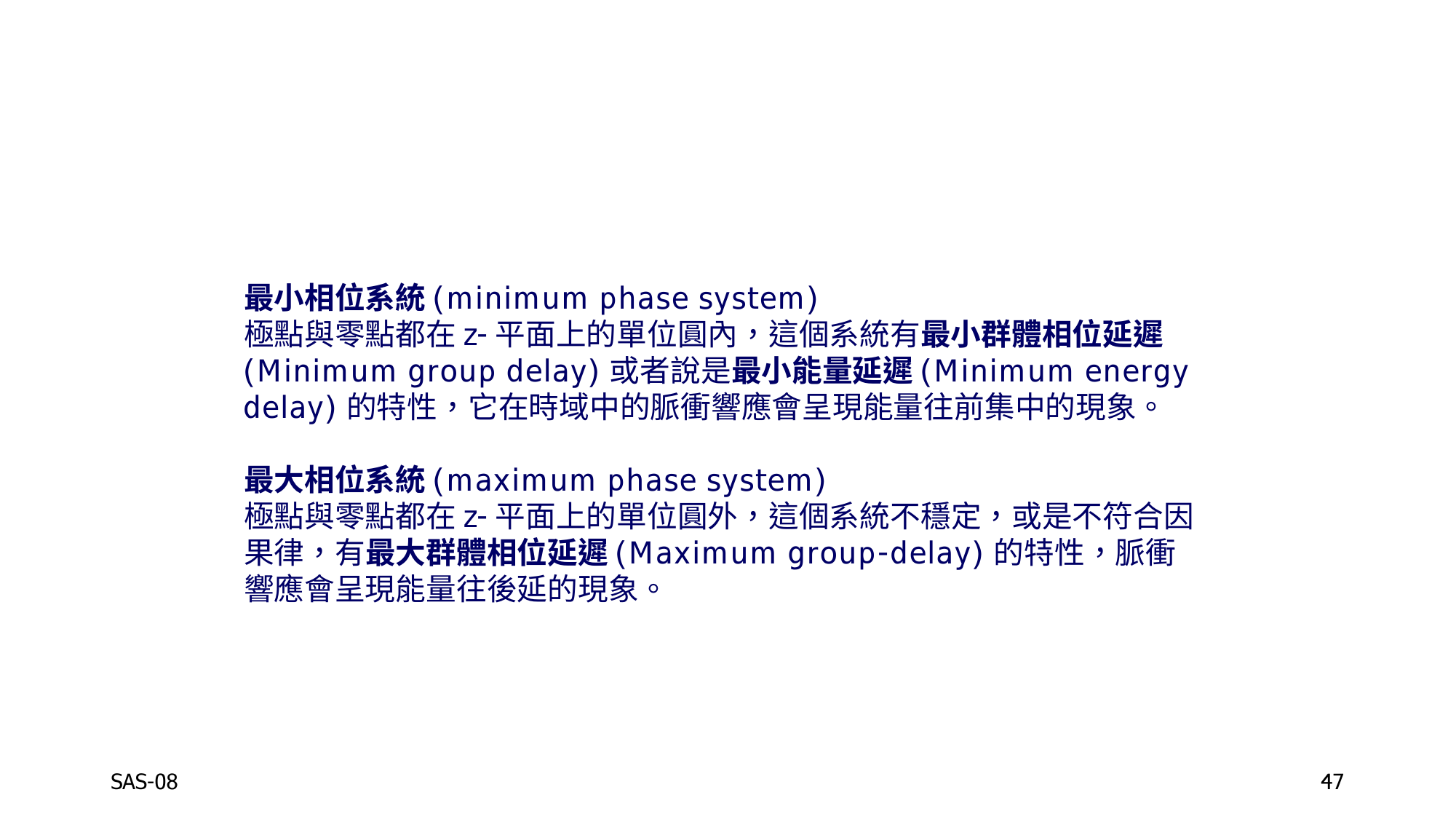

最小相位系統(minimum phase system)
極點與零點都在z-平面上的單位圓內，這個系統有最小群體相位延遲(Minimum group delay)或者說是最小能量延遲(Minimum energy delay)的特性，它在時域中的脈衝響應會呈現能量往前集中的現象。

最大相位系統(maximum phase system)
極點與零點都在z-平面上的單位圓外，這個系統不穩定，或是不符合因果律，有最大群體相位延遲(Maximum group-delay)的特性，脈衝響應會呈現能量往後延的現象。
SAS-08
47